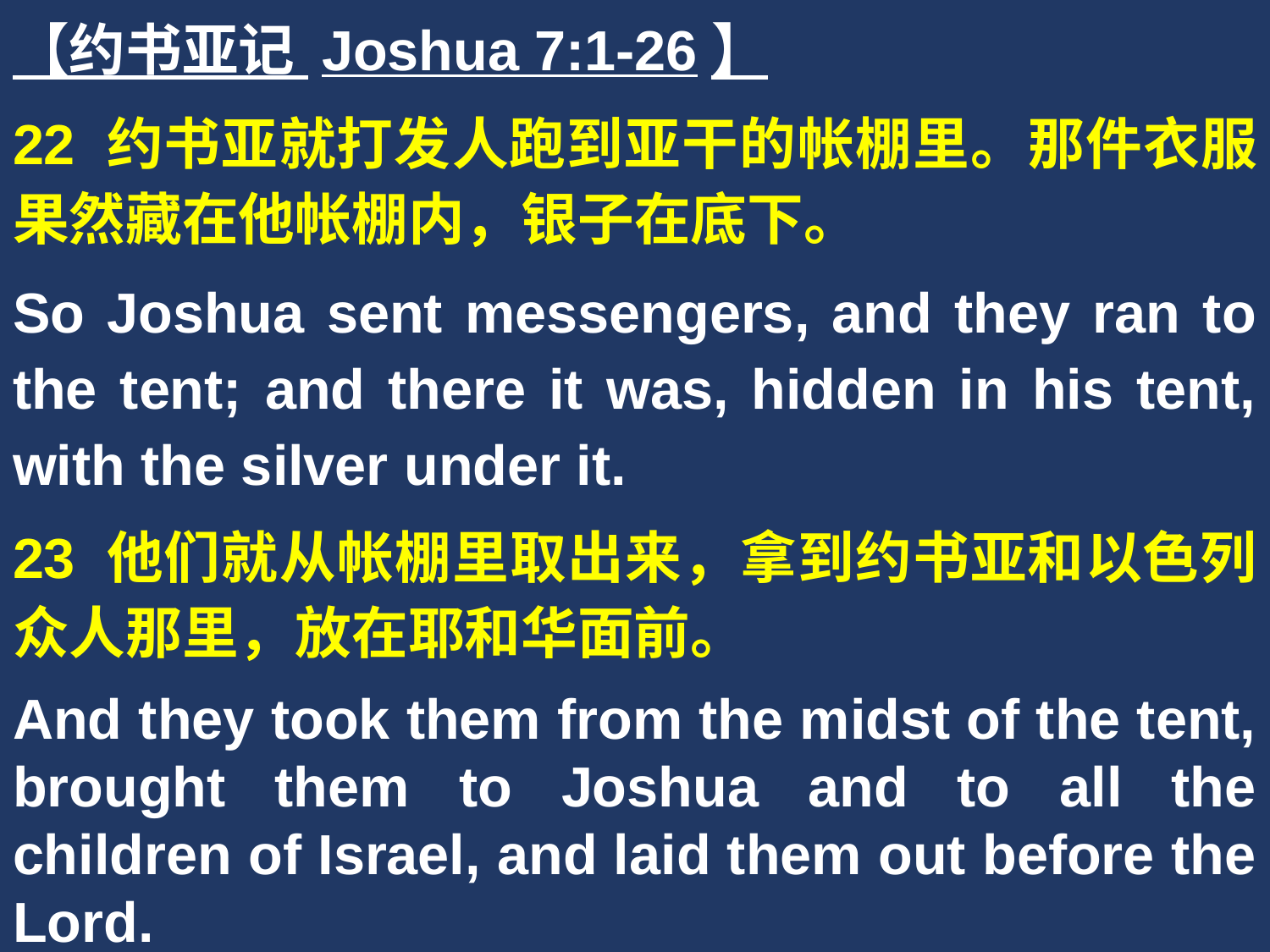

【约书亚记 Joshua 7:1-26】
22 约书亚就打发人跑到亚干的帐棚里。那件衣服果然藏在他帐棚内，银子在底下。
So Joshua sent messengers, and they ran to the tent; and there it was, hidden in his tent, with the silver under it.
23 他们就从帐棚里取出来，拿到约书亚和以色列众人那里，放在耶和华面前。
And they took them from the midst of the tent, brought them to Joshua and to all the children of Israel, and laid them out before the Lord.